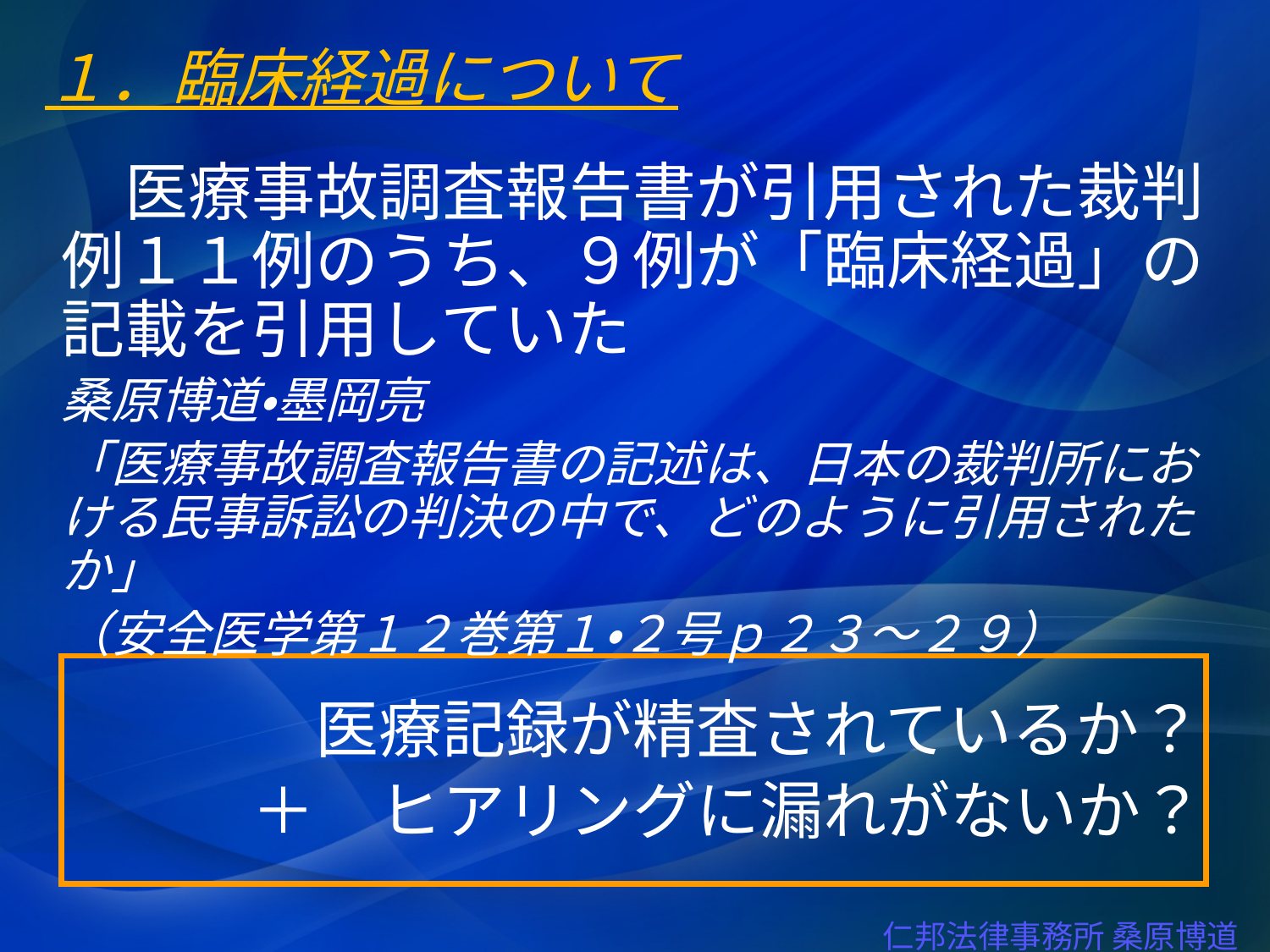

１．臨床経過について
　医療事故調査報告書が引用された裁判例１１例のうち、９例が「臨床経過」の記載を引用していた
桑原博道・墨岡亮
「医療事故調査報告書の記述は、日本の裁判所における民事訴訟の判決の中で、どのように引用されたか」
（安全医学第１２巻第１・２号ｐ２３～２９）

　　　　医療記録が精査されているか？
　　　＋　ヒアリングに漏れがないか？

仁邦法律事務所 桑原博道